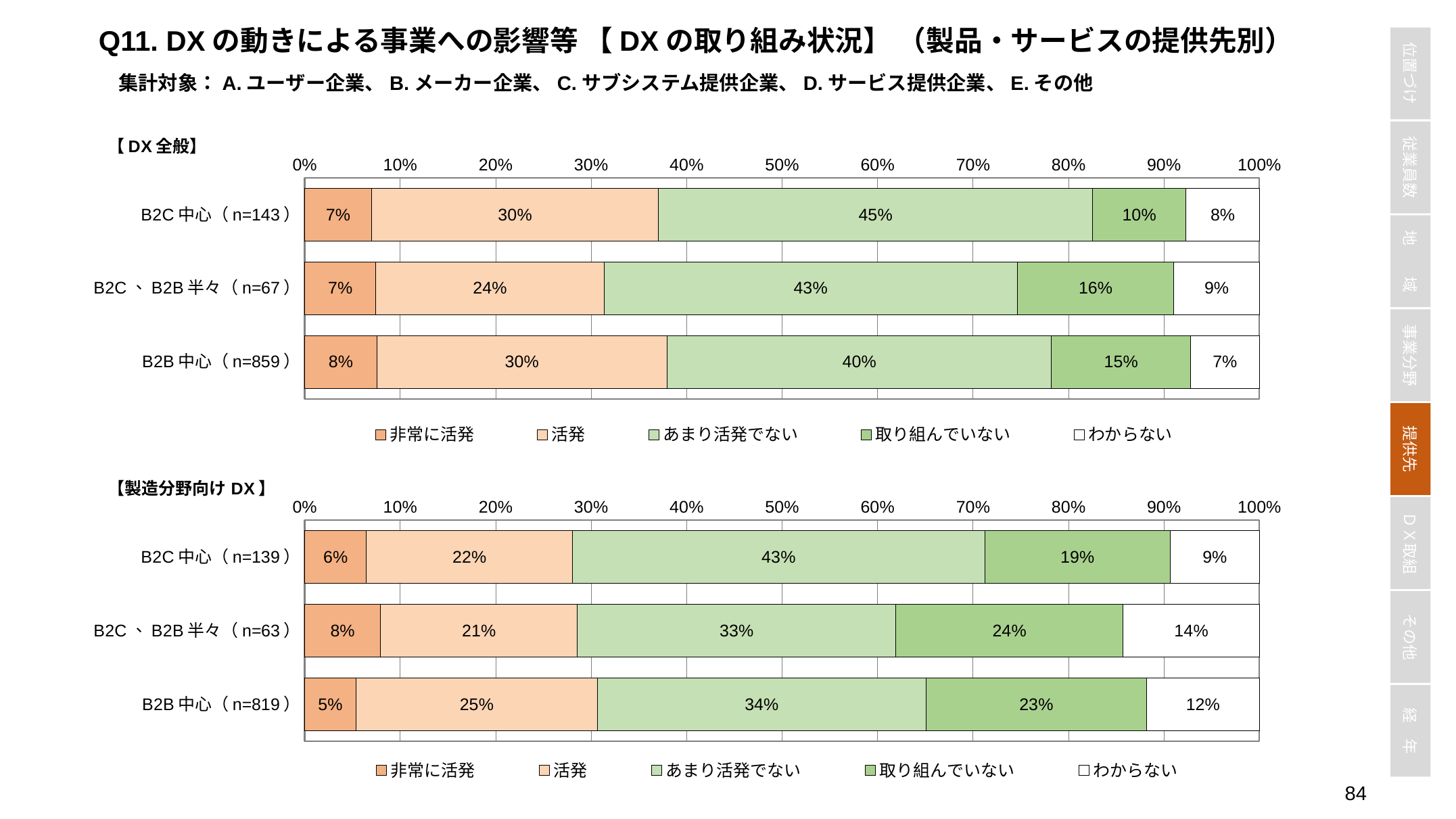

Q11. DXの動きによる事業への影響等 【DXの取り組み状況】 （製品・サービスの提供先別）

集計対象：A.ユーザー企業、B.メーカー企業、C.サブシステム提供企業、D.サービス提供企業、E.その他

### Chart

| Category | 非常に活発 | 活発 | あまり活発でない | 取り組んでいない | わからない |
|---|---|---|---|---|---|
| B2C中心（n=143） | 0.06993006993006994 | 0.3006993006993007 | 0.45454545454545453 | 0.0979020979020979 | 0.07692307692307693 |
| B2C、B2B半々（n=67） | 0.07462686567164178 | 0.23880597014925373 | 0.43283582089552236 | 0.16417910447761194 | 0.08955223880597014 |
| B2B中心（n=859） | 0.07566938300349244 | 0.30384167636786963 | 0.40279394644935973 | 0.14551804423748546 | 0.07217694994179279 |

### Chart

| Category | 非常に活発 | 活発 | あまり活発でない | 取り組んでいない | わからない |
|---|---|---|---|---|---|
| B2C中心（n=139） | 0.06474820143884892 | 0.2158273381294964 | 0.4316546762589928 | 0.19424460431654678 | 0.09352517985611511 |
| B2C、B2B半々（n=63） | 0.07936507936507936 | 0.20634920634920634 | 0.3333333333333333 | 0.23809523809523808 | 0.14285714285714285 |
| B2B中心（n=819） | 0.05372405372405373 | 0.25274725274725274 | 0.3443223443223443 | 0.23076923076923078 | 0.11843711843711843 |
84